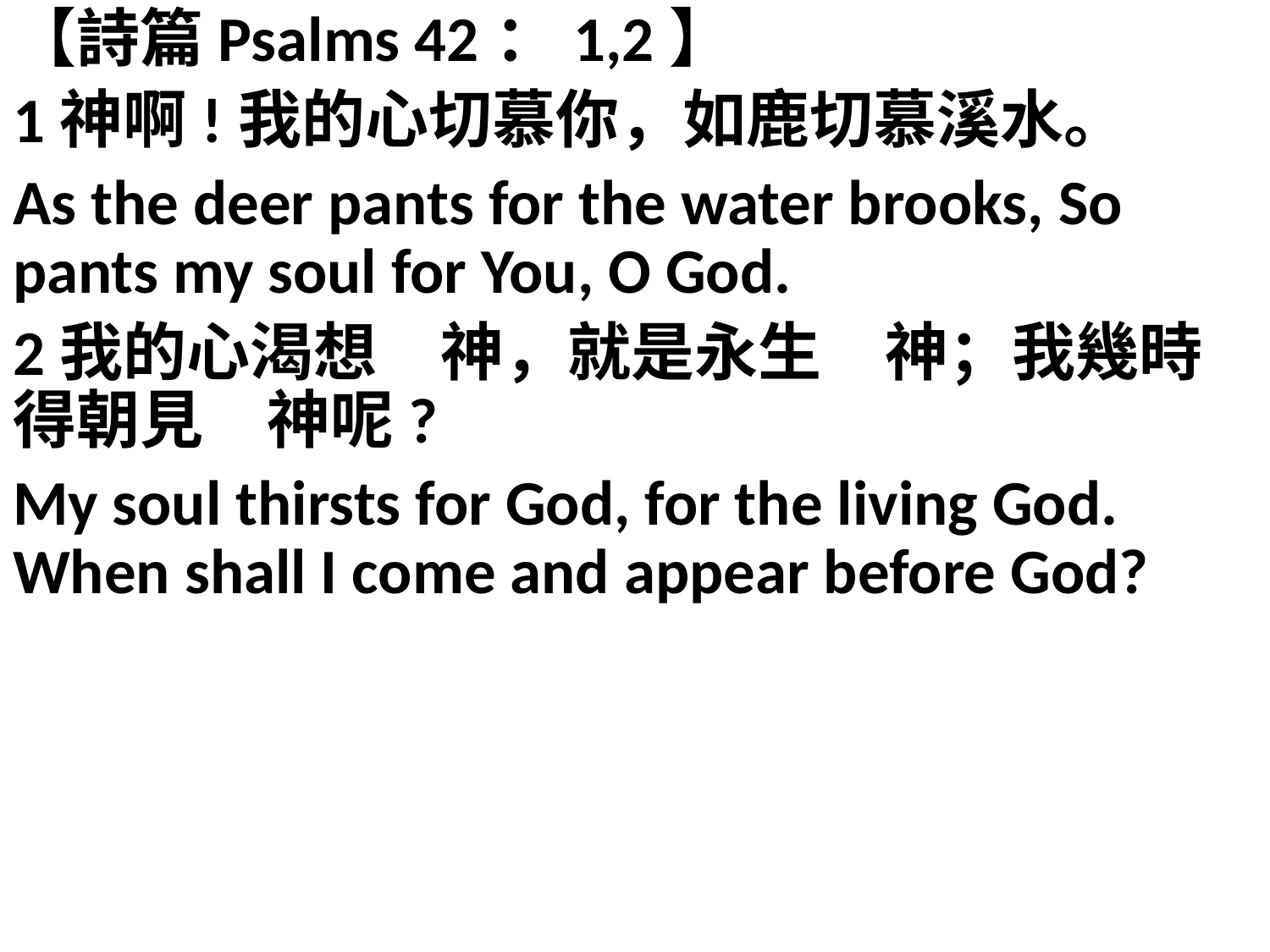

【詩篇Psalms 42：1,2】
1神啊!我的心切慕你，如鹿切慕溪水。
As the deer pants for the water brooks, So pants my soul for You, O God.
2我的心渴想　神，就是永生　神；我幾時得朝見　神呢?
My soul thirsts for God, for the living God. When shall I come and appear before God?